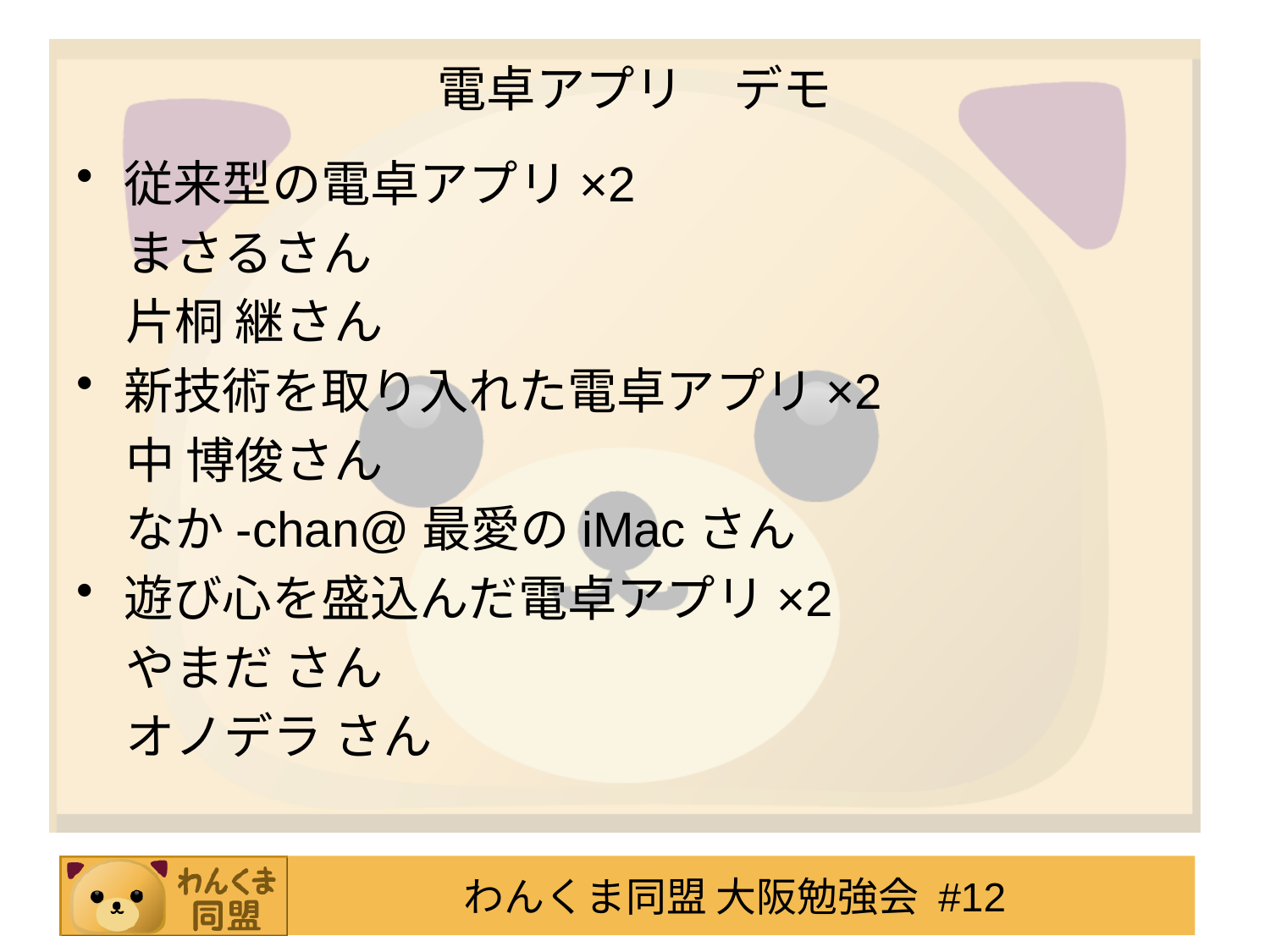

# 電卓アプリ　デモ
従来型の電卓アプリ×2
　まさるさん
　片桐 継さん
新技術を取り入れた電卓アプリ×2
　中 博俊さん
　なか-chan@最愛のiMacさん
遊び心を盛込んだ電卓アプリ×2
　やまだ さん
　オノデラ さん